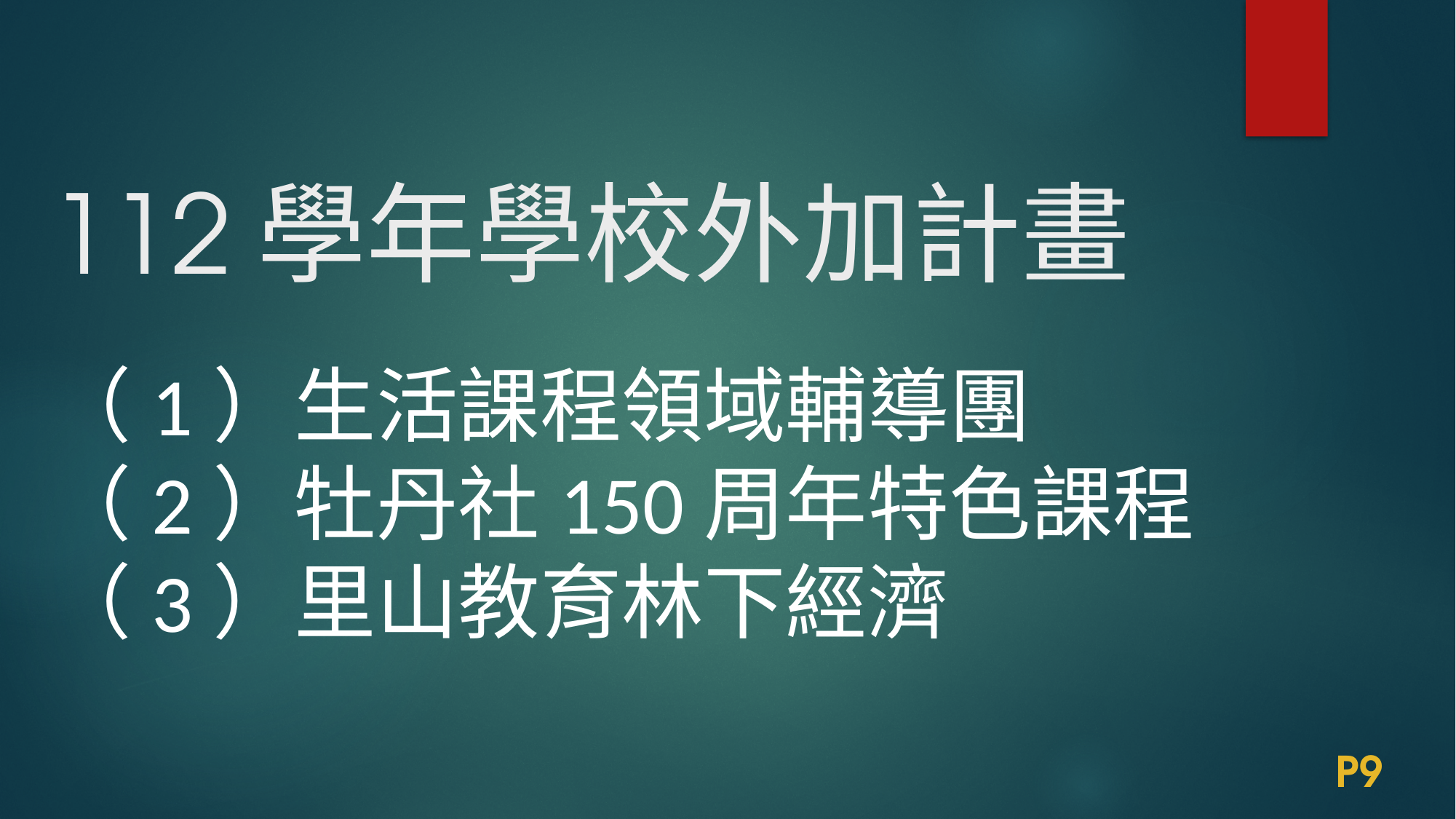

# 112學年學校外加計畫

（1）生活課程領域輔導團
（2）牡丹社150周年特色課程
（3）里山教育林下經濟

P9